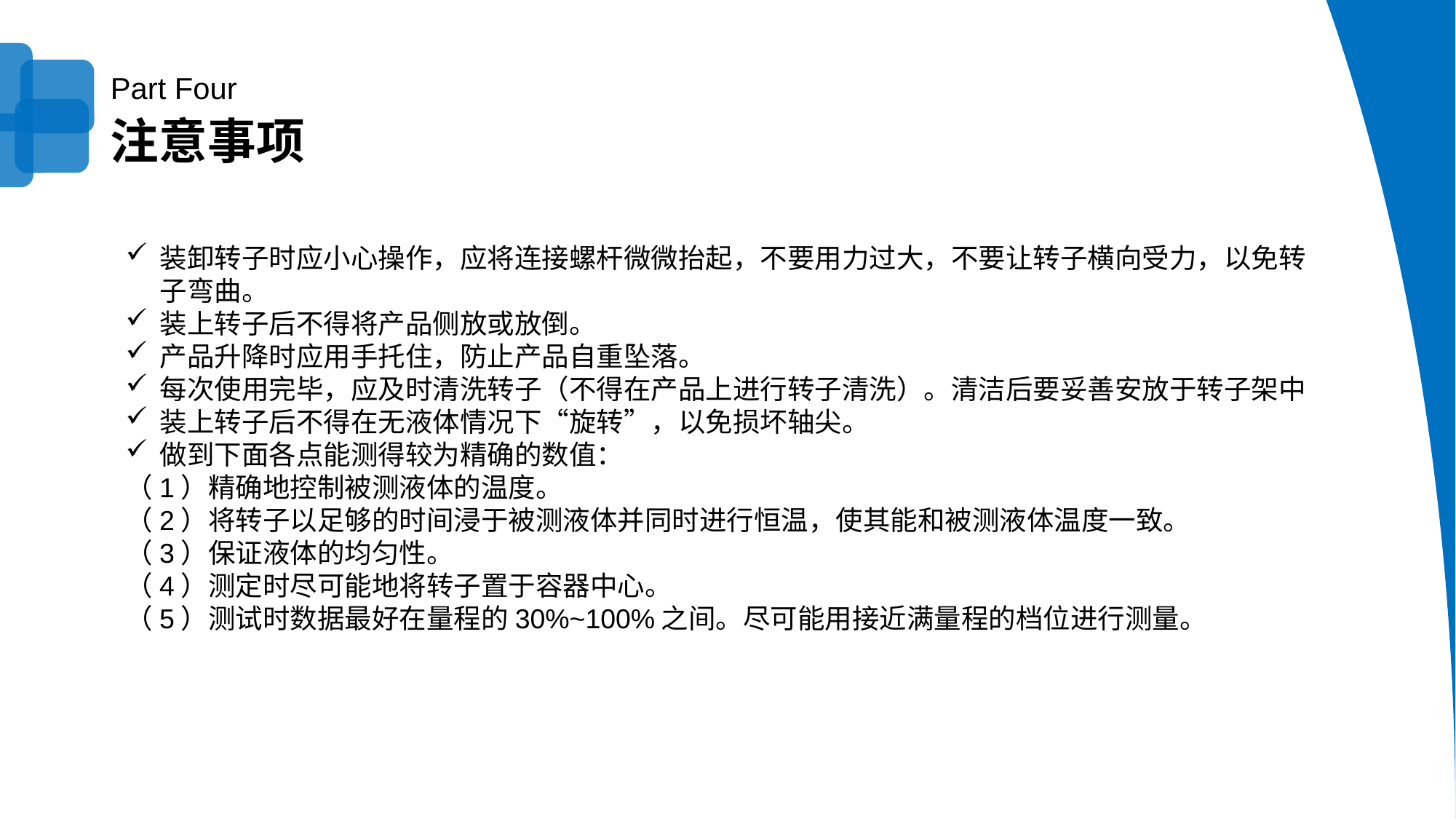

Part Four
注意事项
装卸转子时应小心操作，应将连接螺杆微微抬起，不要用力过大，不要让转子横向受力，以免转子弯曲。
装上转子后不得将产品侧放或放倒。
产品升降时应用手托住，防止产品自重坠落。
每次使用完毕，应及时清洗转子（不得在产品上进行转子清洗）。清洁后要妥善安放于转子架中
装上转子后不得在无液体情况下“旋转”，以免损坏轴尖。
做到下面各点能测得较为精确的数值：
（1）精确地控制被测液体的温度。
（2）将转子以足够的时间浸于被测液体并同时进行恒温，使其能和被测液体温度一致。
（3）保证液体的均匀性。
（4）测定时尽可能地将转子置于容器中心。
（5）测试时数据最好在量程的30%~100%之间。尽可能用接近满量程的档位进行测量。